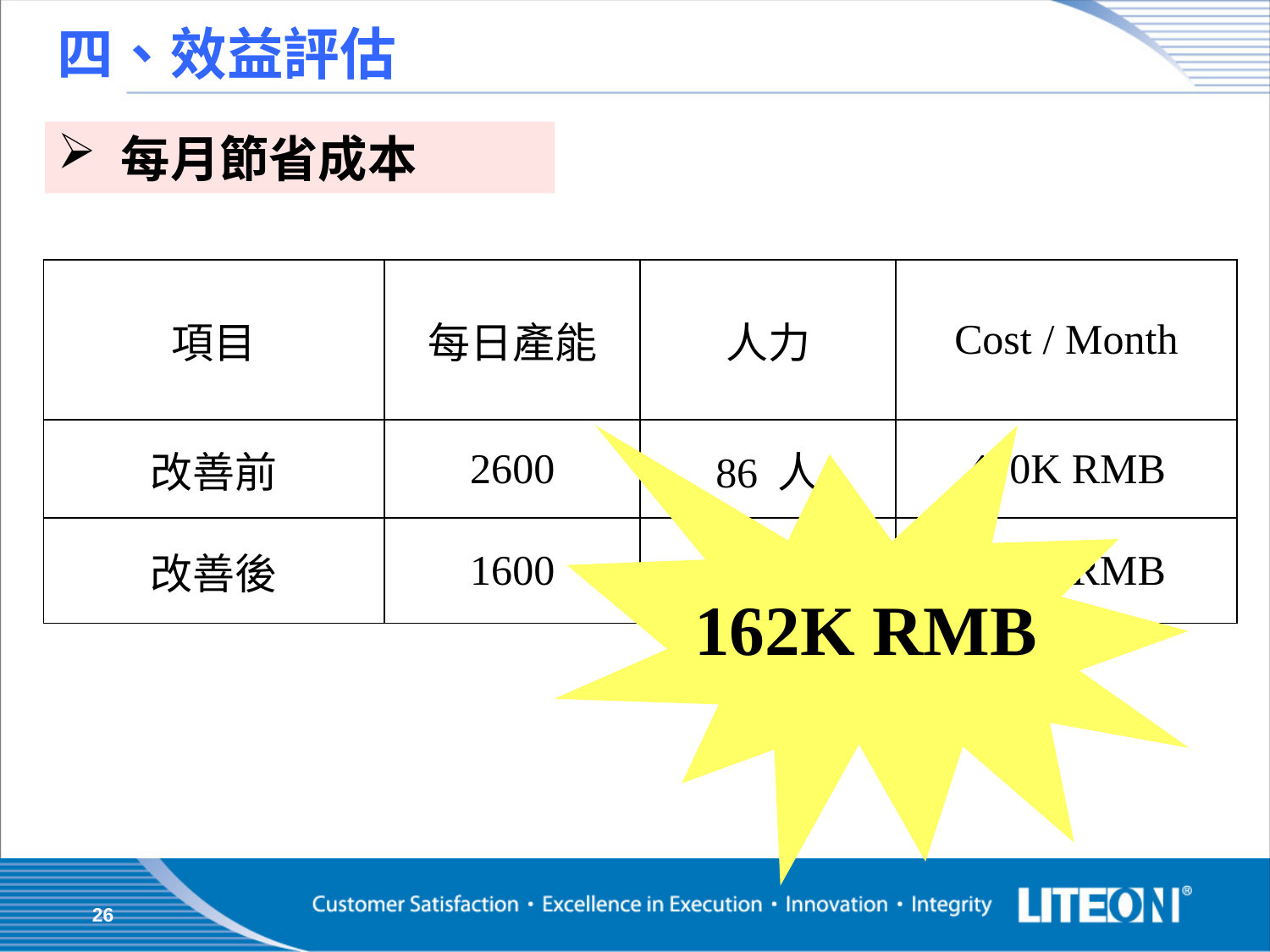

四、效益評估
每月節省成本
| 項目 | 每日產能 | 人力 | Cost / Month |
| --- | --- | --- | --- |
| 改善前 | 2600 | 86 人 | 470K RMB |
| 改善後 | 1600 | 47 人 | 308K RMB |

162K RMB
26